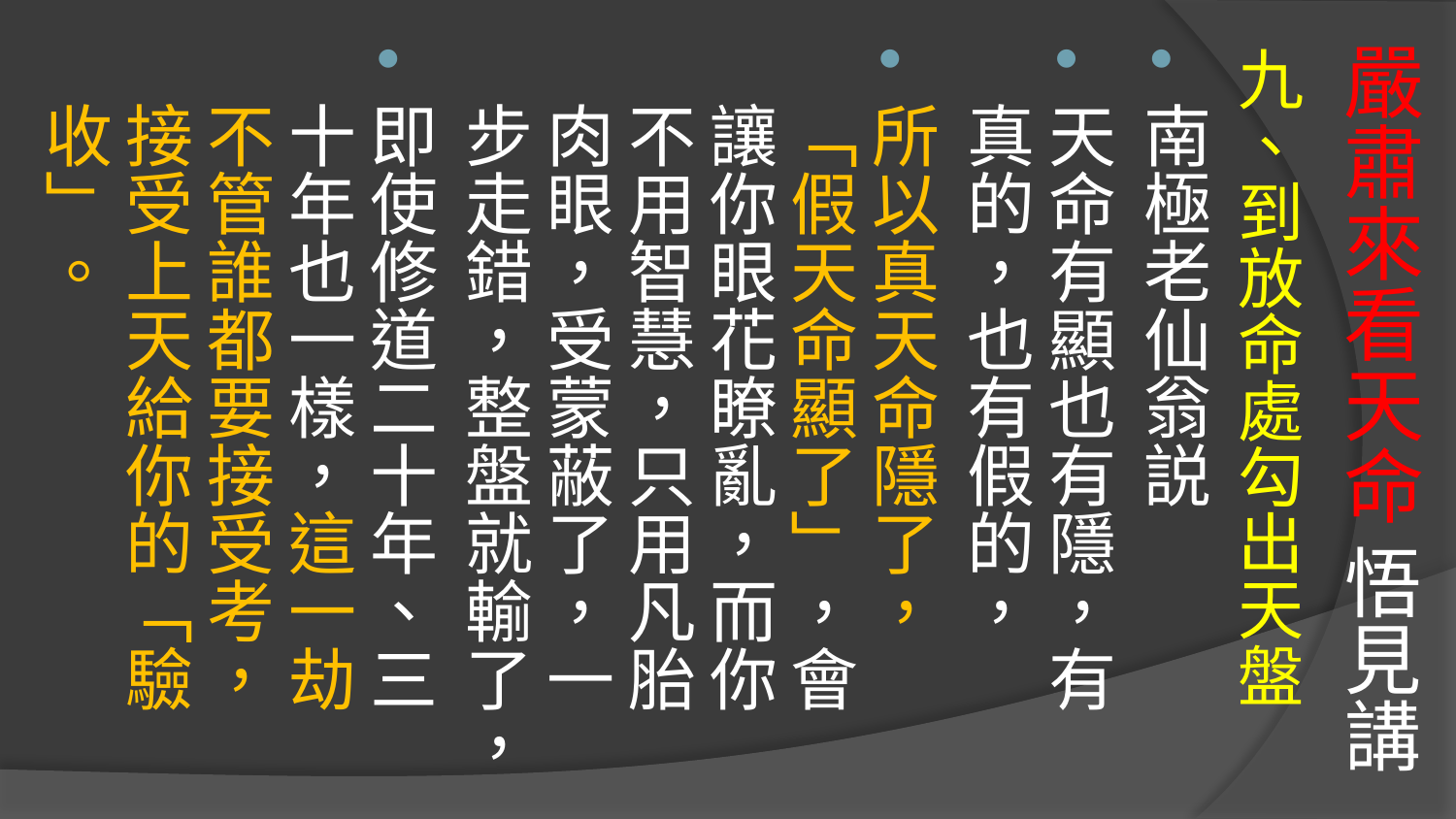

# 嚴肅來看天命 悟見講
九、到放命處勾出天盤
南極老仙翁説
天命有顯也有隱，有真的，也有假的，
所以真天命隱了，「假天命顯了」，會讓你眼花瞭亂，而你不用智慧，只用凡胎肉眼，受蒙蔽了，一步走錯，整盤就輸了，
即使修道二十年、三十年也一樣，這一劫不管誰都要接受考，接受上天給你的「驗收」。